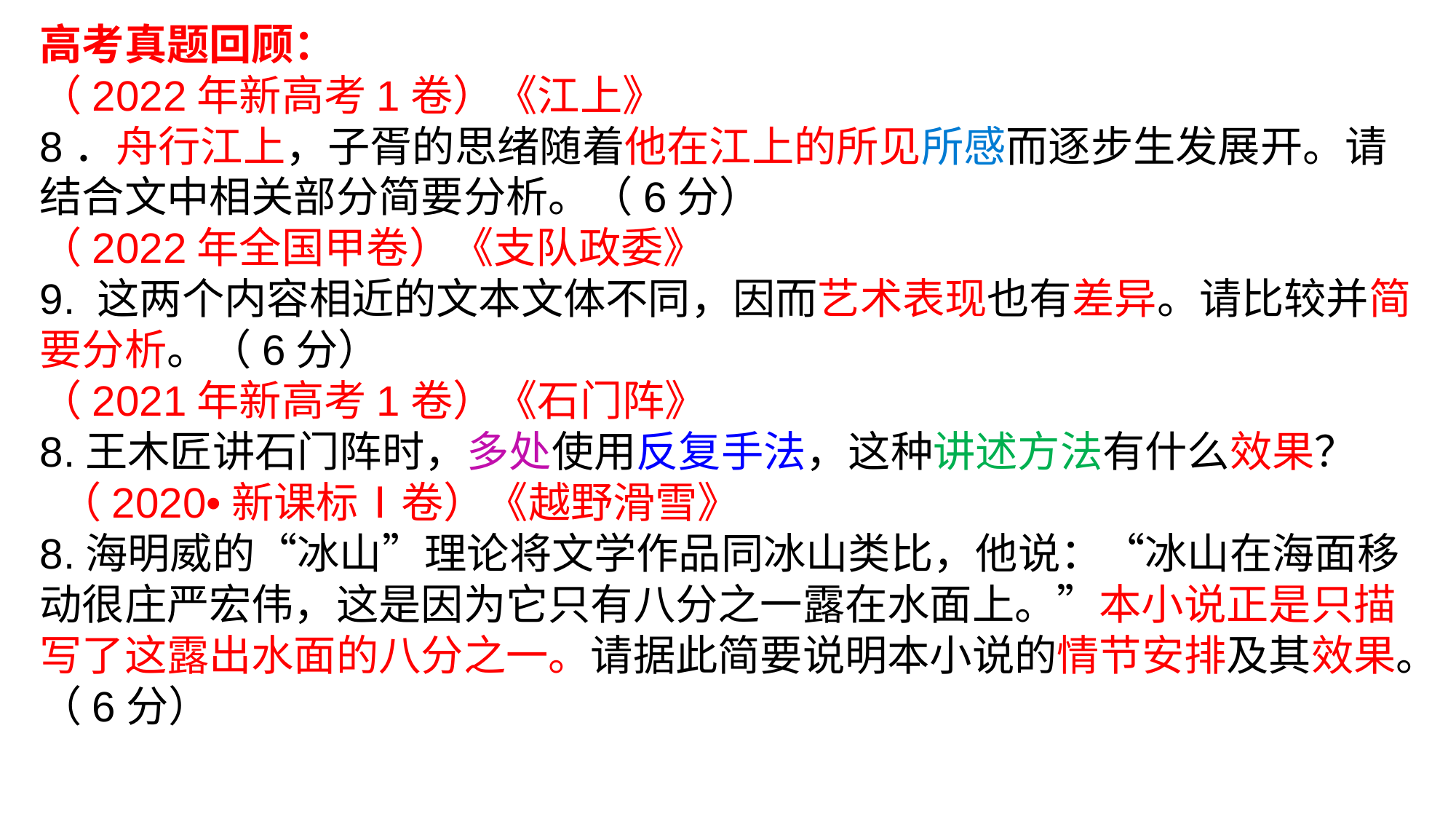

高考真题回顾：
（2022年新高考1卷）《江上》
8．舟行江上，子胥的思绪随着他在江上的所见所感而逐步生发展开。请结合文中相关部分简要分析。（6分）
（2022年全国甲卷）《支队政委》
9. 这两个内容相近的文本文体不同，因而艺术表现也有差异。请比较并简要分析。（6分）
（2021年新高考1卷）《石门阵》
8.王木匠讲石门阵时，多处使用反复手法，这种讲述方法有什么效果？
 （2020•新课标Ⅰ卷）《越野滑雪》
8.海明威的“冰山”理论将文学作品同冰山类比，他说：“冰山在海面移动很庄严宏伟，这是因为它只有八分之一露在水面上。”本小说正是只描写了这露出水面的八分之一。请据此简要说明本小说的情节安排及其效果。（6分）